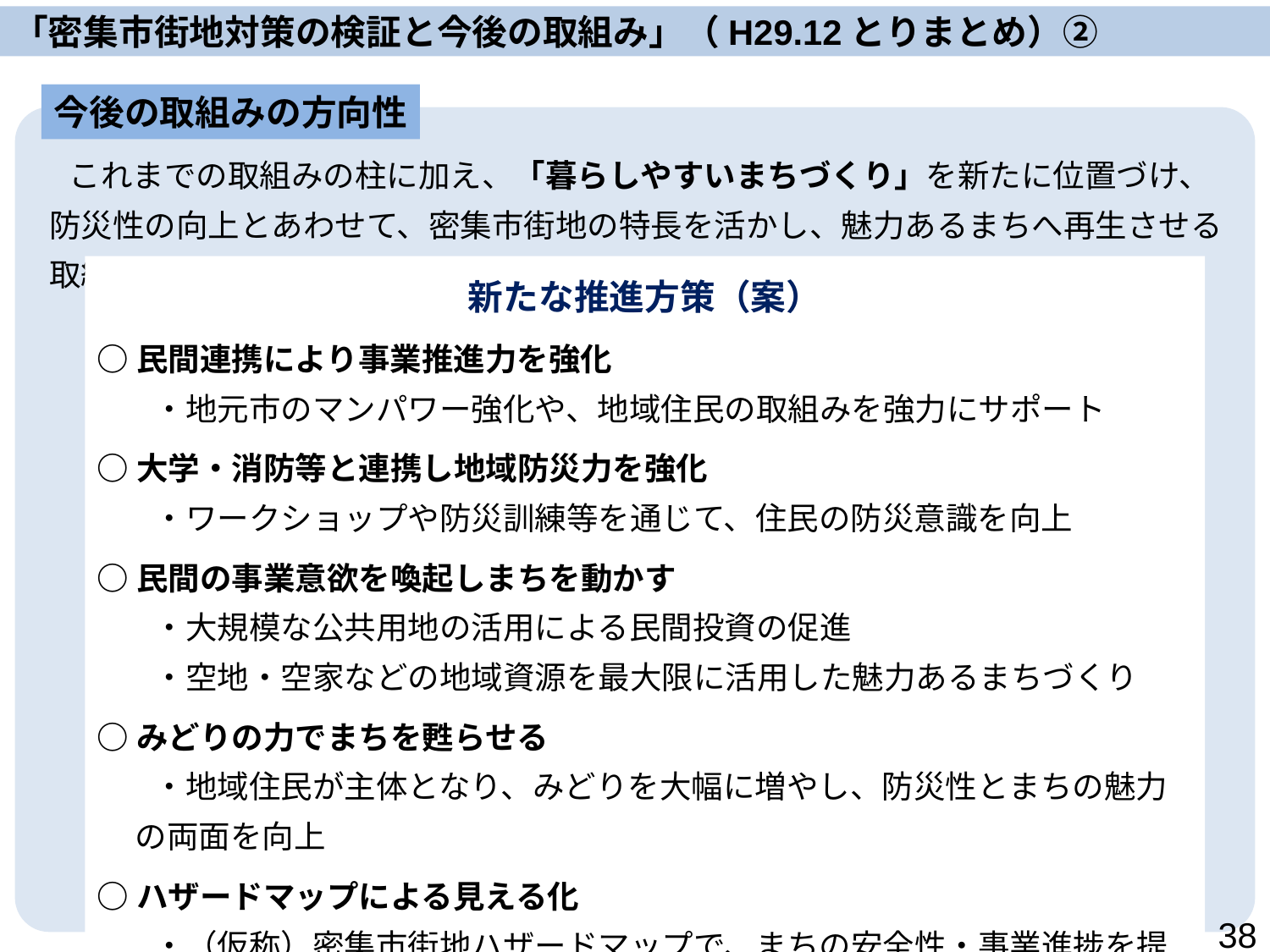

「密集市街地対策の検証と今後の取組み」（H29.12とりまとめ）②
今後の取組みの方向性

　これまでの取組みの柱に加え、「暮らしやすいまちづくり」を新たに位置づけ、防災性の向上とあわせて、密集市街地の特長を活かし、魅力あるまちへ再生させる取組みを行う

新たな推進方策（案）
○民間連携により事業推進力を強化
　・地元市のマンパワー強化や、地域住民の取組みを強力にサポート
○大学・消防等と連携し地域防災力を強化
　・ワークショップや防災訓練等を通じて、住民の防災意識を向上
○民間の事業意欲を喚起しまちを動かす
　・大規模な公共用地の活用による民間投資の促進
　・空地・空家などの地域資源を最大限に活用した魅力あるまちづくり
○みどりの力でまちを甦らせる
　・地域住民が主体となり、みどりを大幅に増やし、防災性とまちの魅力の両面を向上
○ハザードマップによる見える化
　・（仮称）密集市街地ハザードマップで、まちの安全性・事業進捗を提示
38